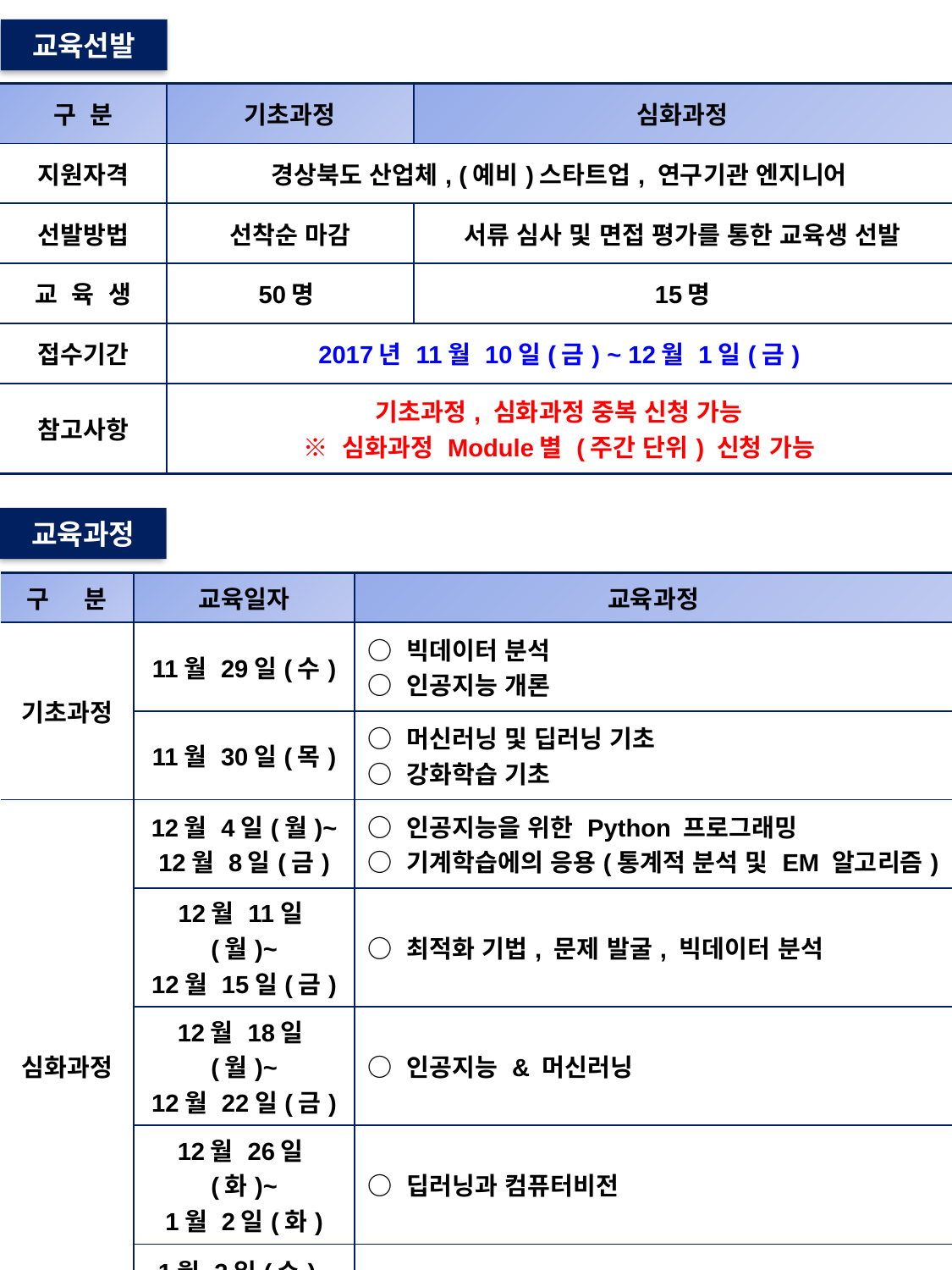

교육선발
| 구 분 | 기초과정 | 심화과정 |
| --- | --- | --- |
| 지원자격 | 경상북도 산업체, (예비)스타트업, 연구기관 엔지니어 |  |
| 선발방법 | 선착순 마감 | 서류 심사 및 면접 평가를 통한 교육생 선발 |
| 교 육 생 | 50명 | 15명 |
| 접수기간 | 2017년 11월 10일(금) ~ 12월 1일(금) |  |
| 참고사항 | 기초과정, 심화과정 중복 신청 가능 ※ 심화과정 Module별 (주간 단위) 신청 가능 |  |
교육과정
| 구 분 | 교육일자 | 교육과정 |
| --- | --- | --- |
| 기초과정 | 11월 29일(수) | ○ 빅데이터 분석 ○ 인공지능 개론 |
|  | 11월 30일(목) | ○ 머신러닝 및 딥러닝 기초 ○ 강화학습 기초 |
| 심화과정 | 12월 4일(월)~ 12월 8일(금) | ○ 인공지능을 위한 Python 프로그래밍 ○ 기계학습에의 응용(통계적 분석 및 EM 알고리즘) |
|  | 12월 11일(월)~ 12월 15일(금) | ○ 최적화 기법, 문제 발굴, 빅데이터 분석 |
|  | 12월 18일(월)~ 12월 22일(금) | ○ 인공지능 & 머신러닝 |
|  | 12월 26일(화)~ 1월 2일(화) | ○ 딥러닝과 컴퓨터비전 |
|  | 1월 3일(수)~ 1월 4일(목) | ○ 인공지능 & 머신러닝 응용 과제 실습 |